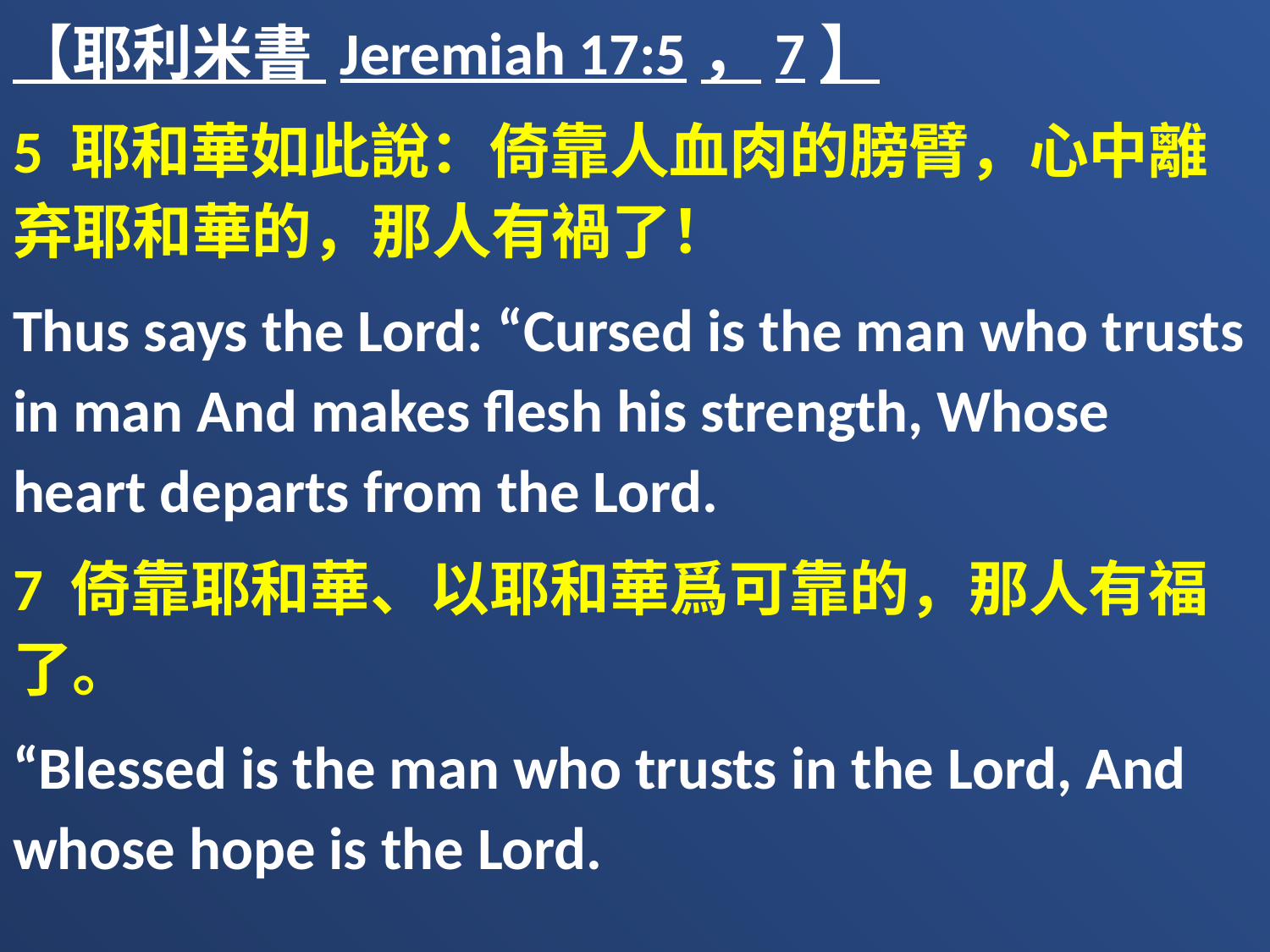

【耶利米書 Jeremiah 17:5，7】
5 耶和華如此說：倚靠人血肉的膀臂，心中離弃耶和華的，那人有禍了！
Thus says the Lord: “Cursed is the man who trusts in man And makes flesh his strength, Whose heart departs from the Lord.
7 倚靠耶和華、以耶和華爲可靠的，那人有福了。
“Blessed is the man who trusts in the Lord, And whose hope is the Lord.